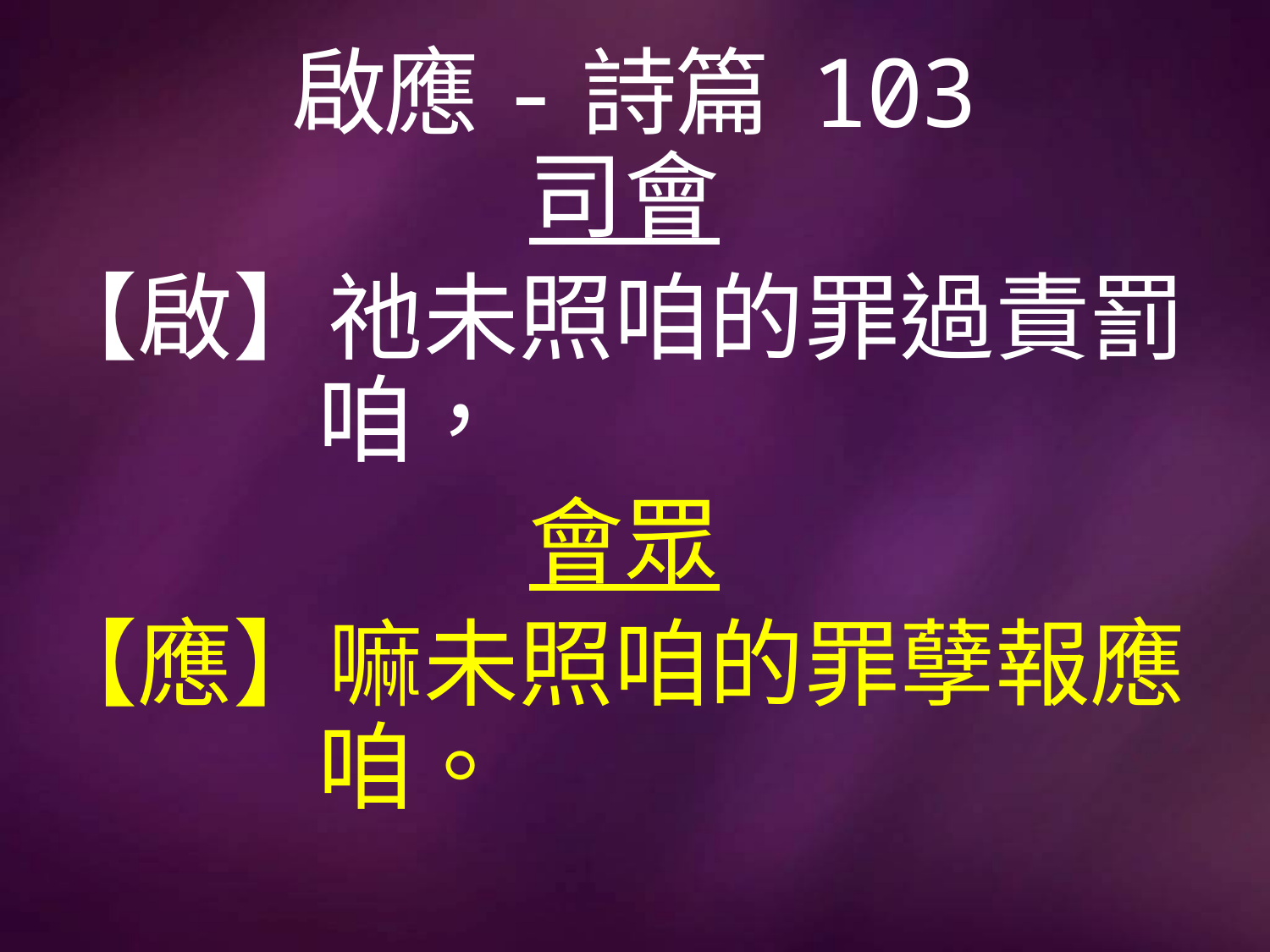

# 啟應-詩篇 103
司會
【啟】祂未照咱的罪過責罰		 咱，
會眾
【應】嘛未照咱的罪孽報應		 咱。